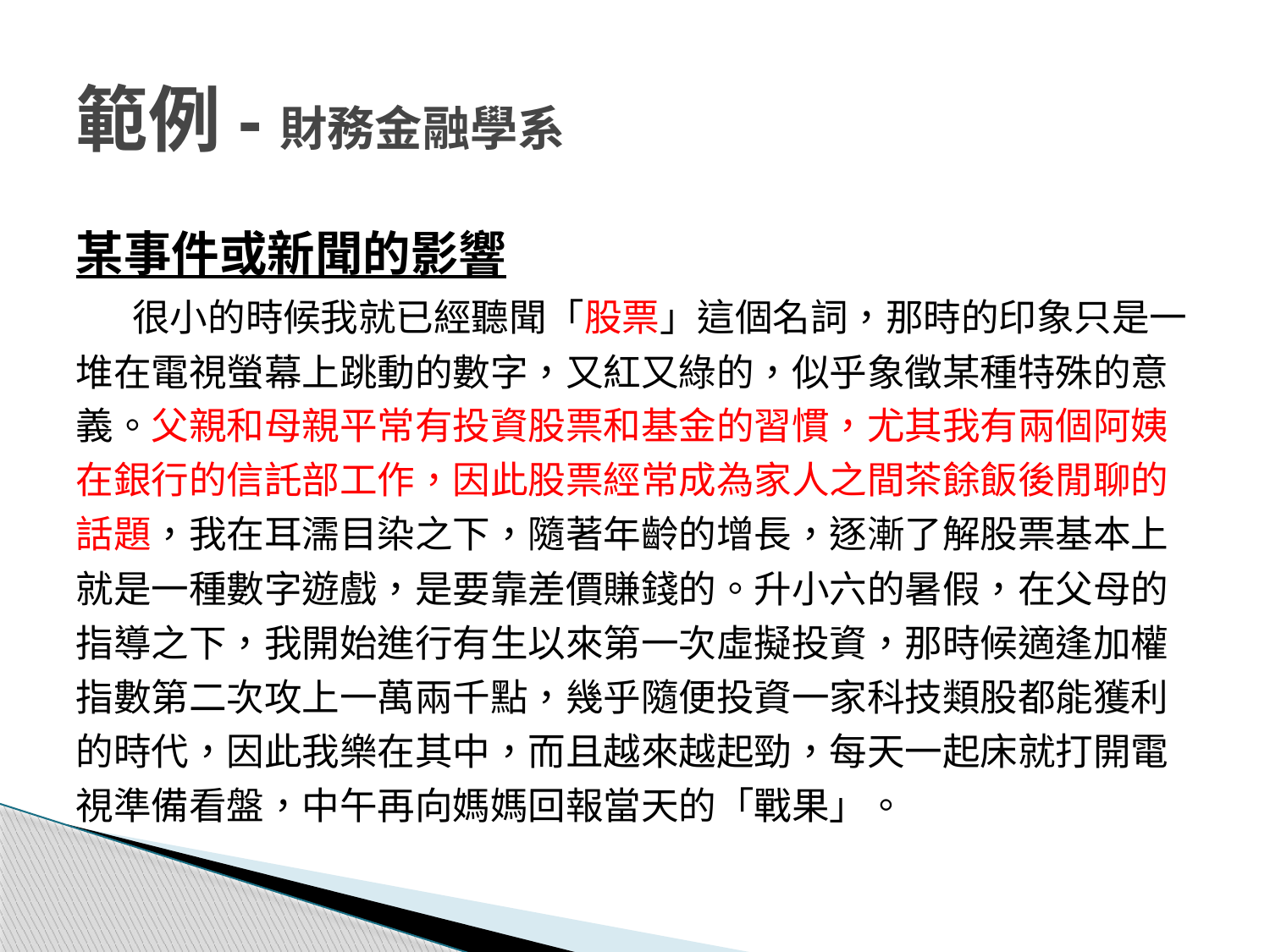

# 範例-財務金融學系
某事件或新聞的影響
      很小的時候我就已經聽聞「股票」這個名詞，那時的印象只是一堆在電視螢幕上跳動的數字，又紅又綠的，似乎象徵某種特殊的意義。父親和母親平常有投資股票和基金的習慣，尤其我有兩個阿姨在銀行的信託部工作，因此股票經常成為家人之間茶餘飯後閒聊的話題，我在耳濡目染之下，隨著年齡的增長，逐漸了解股票基本上就是一種數字遊戲，是要靠差價賺錢的。升小六的暑假，在父母的指導之下，我開始進行有生以來第一次虛擬投資，那時候適逢加權指數第二次攻上一萬兩千點，幾乎隨便投資一家科技類股都能獲利的時代，因此我樂在其中，而且越來越起勁，每天一起床就打開電視準備看盤，中午再向媽媽回報當天的「戰果」。